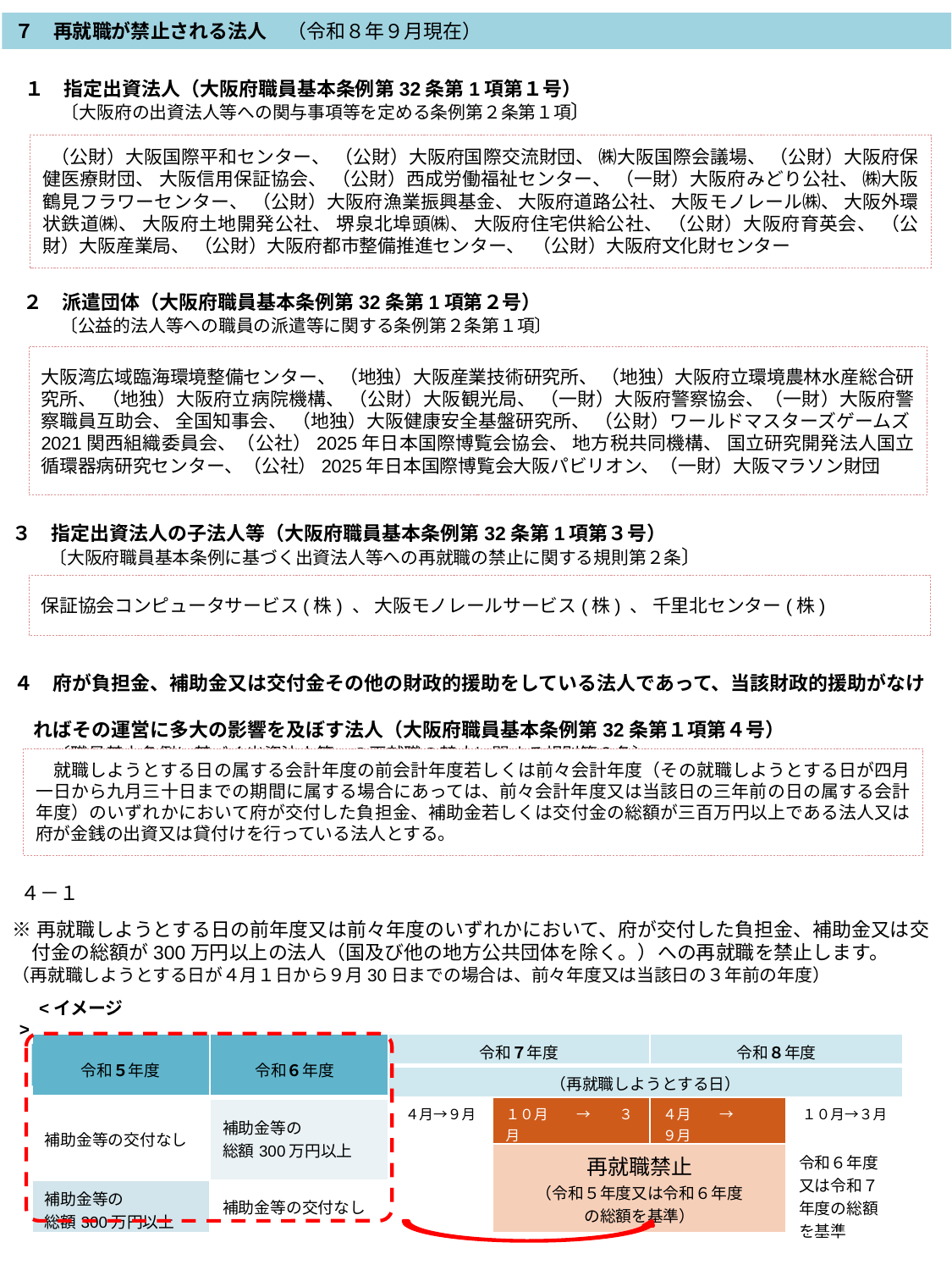

７　再就職が禁止される法人　（令和８年９月現在）
１　指定出資法人（大阪府職員基本条例第32条第1項第１号）
　　〔大阪府の出資法人等への関与事項等を定める条例第２条第１項〕
 （公財）大阪国際平和センター、 （公財）大阪府国際交流財団、 ㈱大阪国際会議場、 （公財）大阪府保健医療財団、 大阪信用保証協会、 （公財）西成労働福祉センター、 （一財）大阪府みどり公社、 ㈱大阪鶴見フラワーセンター、 （公財）大阪府漁業振興基金、 大阪府道路公社、 大阪モノレール㈱、 大阪外環状鉄道㈱、 大阪府土地開発公社、 堺泉北埠頭㈱、 大阪府住宅供給公社、 （公財）大阪府育英会、 （公財）大阪産業局、 （公財）大阪府都市整備推進センター、  （公財）大阪府文化財センター
　２　派遣団体（大阪府職員基本条例第32条第1項第２号）
　　　〔公益的法人等への職員の派遣等に関する条例第２条第１項〕
大阪湾広域臨海環境整備センター、 （地独）大阪産業技術研究所、 （地独）大阪府立環境農林水産総合研究所、 （地独）大阪府立病院機構、 （公財）大阪観光局、 （一財）大阪府警察協会、（一財）大阪府警察職員互助会、 全国知事会、 （地独）大阪健康安全基盤研究所、 （公財）ワールドマスターズゲームズ2021関西組織委員会、（公社）2025年日本国際博覧会協会、 地方税共同機構、 国立研究開発法人国立循環器病研究センター、（公社）2025年日本国際博覧会大阪パビリオン、（一財）大阪マラソン財団
３　指定出資法人の子法人等（大阪府職員基本条例第32条第1項第３号）
　　〔大阪府職員基本条例に基づく出資法人等への再就職の禁止に関する規則第２条〕
保証協会コンピュータサービス(株) 、 大阪モノレールサービス(株) 、 千里北センター(株)
４　府が負担金、補助金又は交付金その他の財政的援助をしている法人であって、当該財政的援助がなけ
　ればその運営に多大の影響を及ぼす法人（大阪府職員基本条例第32条第１項第４号）
　　〔職員基本条例に基づく出資法人等への再就職の禁止に関する規則第３条〕
　就職しようとする日の属する会計年度の前会計年度若しくは前々会計年度（その就職しようとする日が四月一日から九月三十日までの期間に属する場合にあっては、前々会計年度又は当該日の三年前の日の属する会計年度）のいずれかにおいて府が交付した負担金、補助金若しくは交付金の総額が三百万円以上である法人又は府が金銭の出資又は貸付けを行っている法人とする。
４－１
※再就職しようとする日の前年度又は前々年度のいずれかにおいて、府が交付した負担金、補助金又は交
　付金の総額が300万円以上の法人（国及び他の地方公共団体を除く。）への再就職を禁止します。
（再就職しようとする日が４月１日から９月30日までの場合は、前々年度又は当該日の３年前の年度）
　<イメージ>

| 平成２５年度 | 平成２６年度 | 令和７年度 |  | 令和８年度 |  |
| --- | --- | --- | --- | --- | --- |
|  |  | （再就職しようとする日） |  |  |  |
| 補助金等の交付なし | 補助金等の 総額300万円以上 | ４月→９月 | １０月　　→　　３月 | ４月　　→　　９月 | １０月→３月 |
|  |  |  | 再就職禁止 （令和５年度又は令和６年度 の総額を基準） |  | 令和６年度又は令和７年度の総額を基準 |
| 補助金等の 総額300万円以上 | 補助金等の交付なし |  |  |  |  |

令和５年度

令和６年度